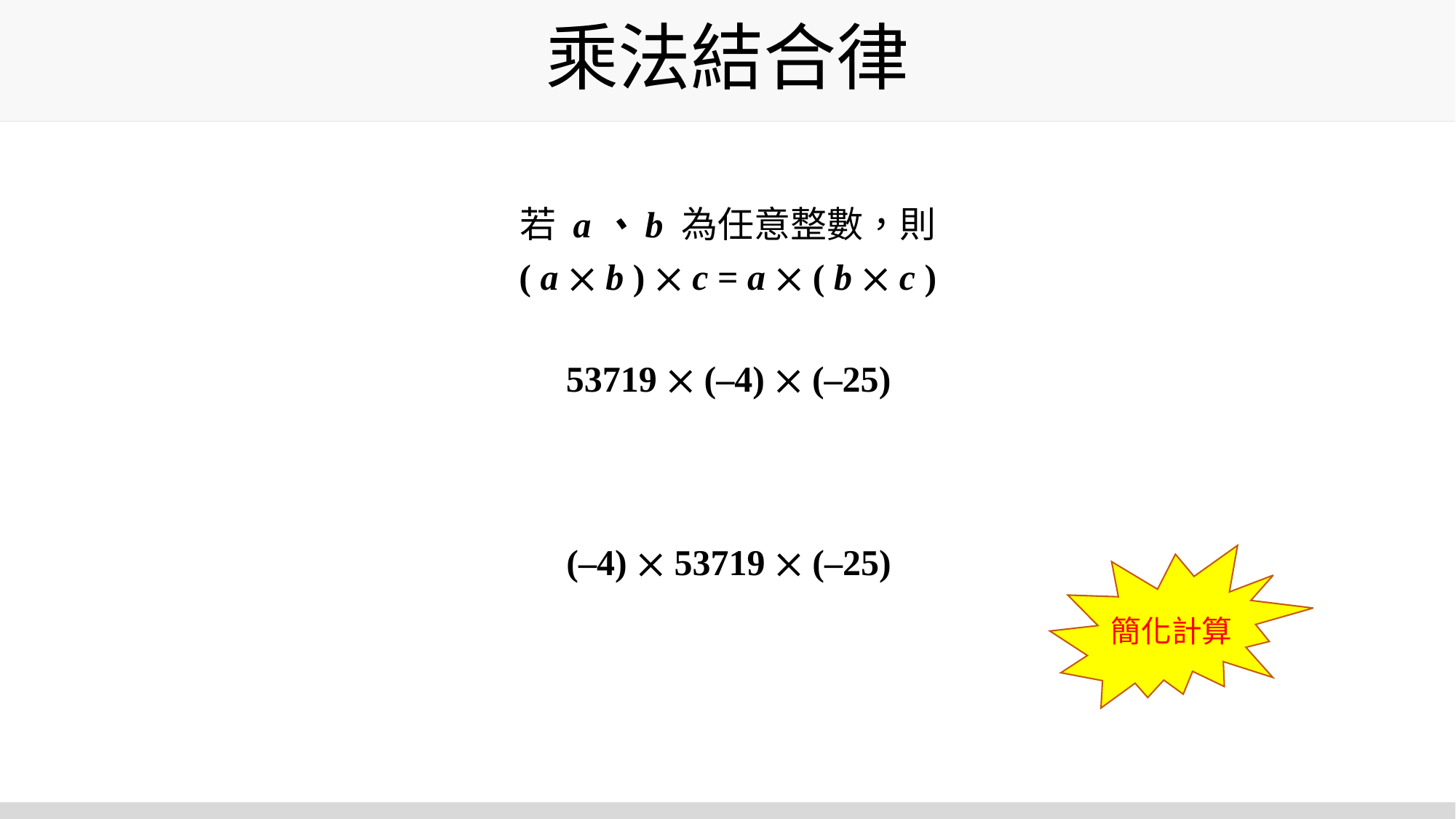

# 乘法結合律
若 a、b 為任意整數，則
( a × b ) × c = a × ( b × c )
53719 × (–4) × (–25)
(–4) × 53719 × (–25)

簡化計算